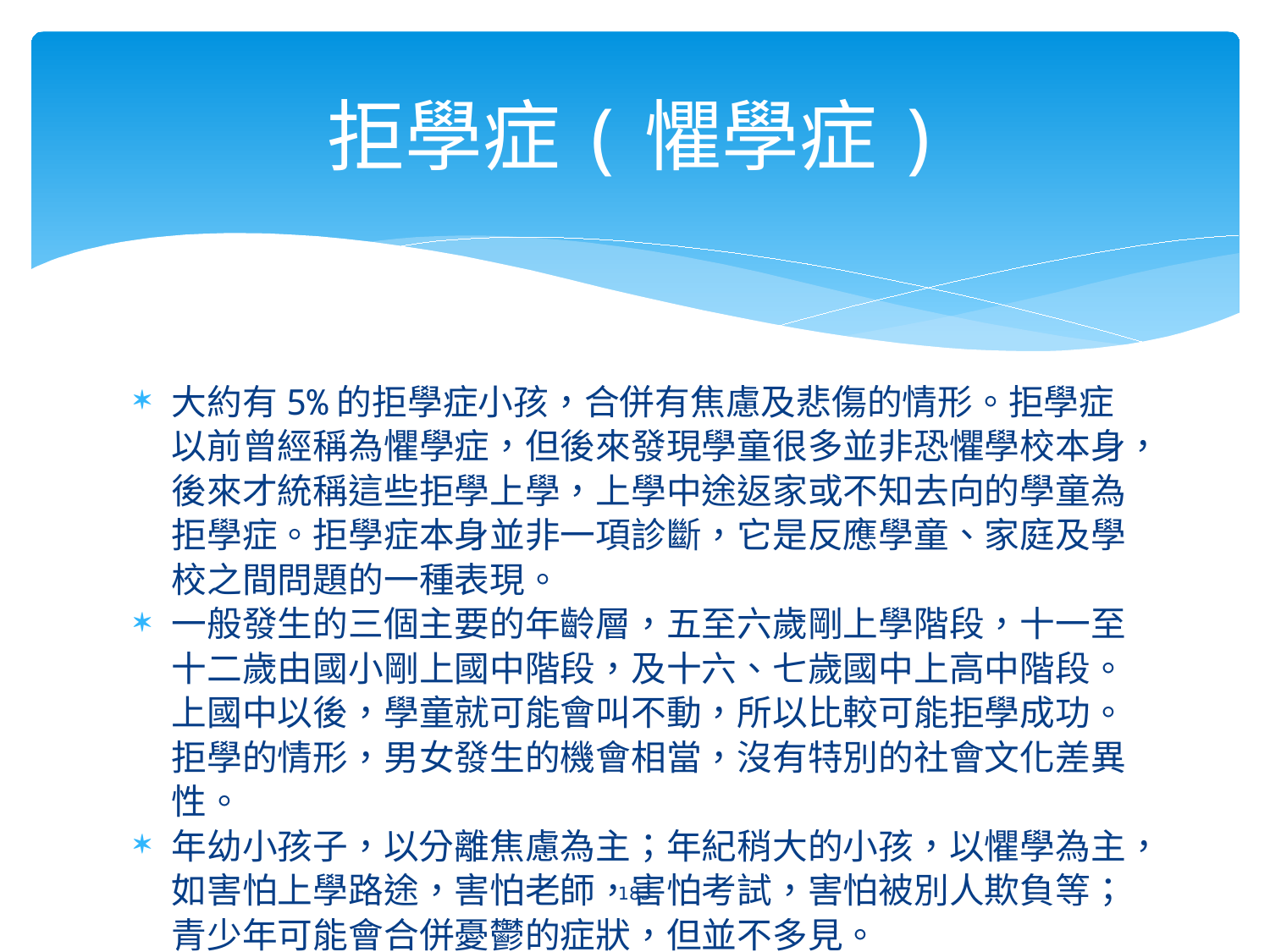

# 拒學症(懼學症)
大約有5%的拒學症小孩，合併有焦慮及悲傷的情形。拒學症以前曾經稱為懼學症，但後來發現學童很多並非恐懼學校本身，後來才統稱這些拒學上學，上學中途返家或不知去向的學童為拒學症。拒學症本身並非一項診斷，它是反應學童、家庭及學校之間問題的一種表現。
一般發生的三個主要的年齡層，五至六歲剛上學階段，十一至十二歲由國小剛上國中階段，及十六、七歲國中上高中階段。上國中以後，學童就可能會叫不動，所以比較可能拒學成功。拒學的情形，男女發生的機會相當，沒有特別的社會文化差異性。
年幼小孩子，以分離焦慮為主；年紀稍大的小孩，以懼學為主，如害怕上學路途，害怕老師，害怕考試，害怕被別人欺負等；青少年可能會合併憂鬱的症狀，但並不多見。
部份學童的表現是害怕離開家或害怕到學校，但其他學童則不會明顯表現出害怕，反而是以身體的表現為主，如在前往學校前表現出，頭痛、胃痛、無力、心悸等症狀，但若遇到假日或放假，則症狀就消失。
183